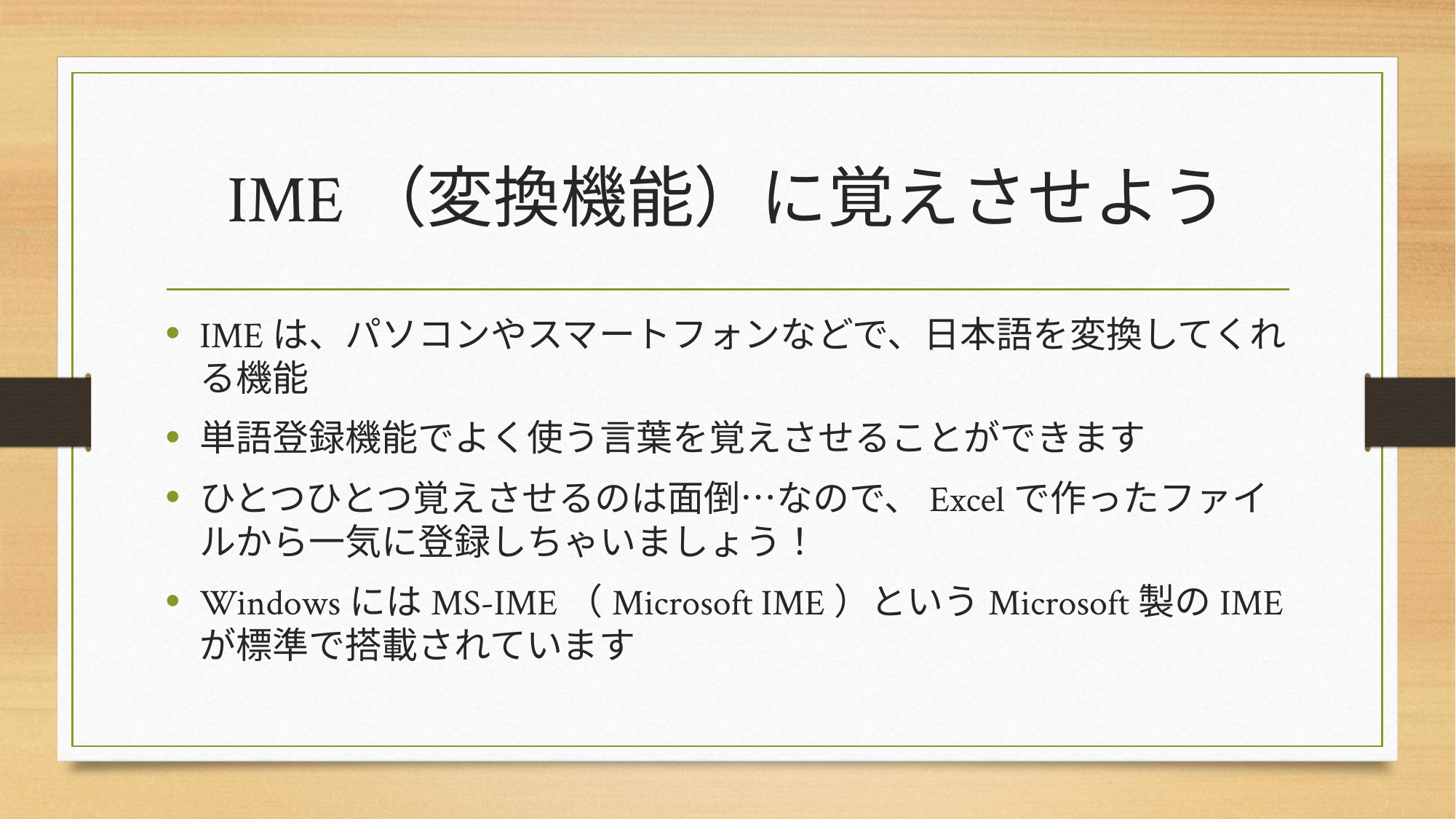

# IME（変換機能）に覚えさせよう
IMEは、パソコンやスマートフォンなどで、日本語を変換してくれる機能
単語登録機能でよく使う言葉を覚えさせることができます
ひとつひとつ覚えさせるのは面倒…なので、Excelで作ったファイルから一気に登録しちゃいましょう！
WindowsにはMS-IME（Microsoft IME）というMicrosoft製のIMEが標準で搭載されています